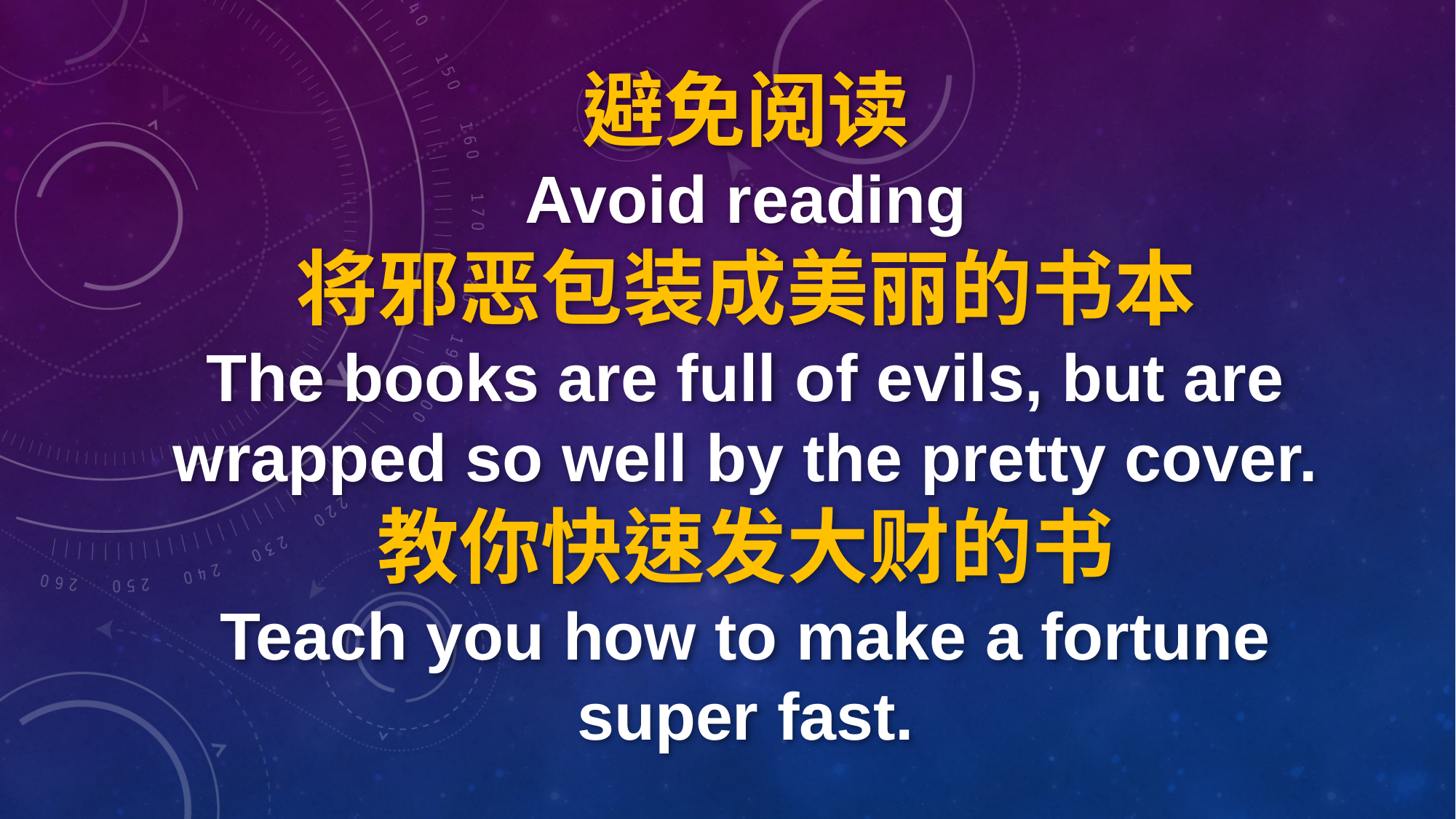

避免阅读
Avoid reading
将邪恶包装成美丽的书本
The books are full of evils, but are wrapped so well by the pretty cover.
教你快速发大财的书
Teach you how to make a fortune super fast.